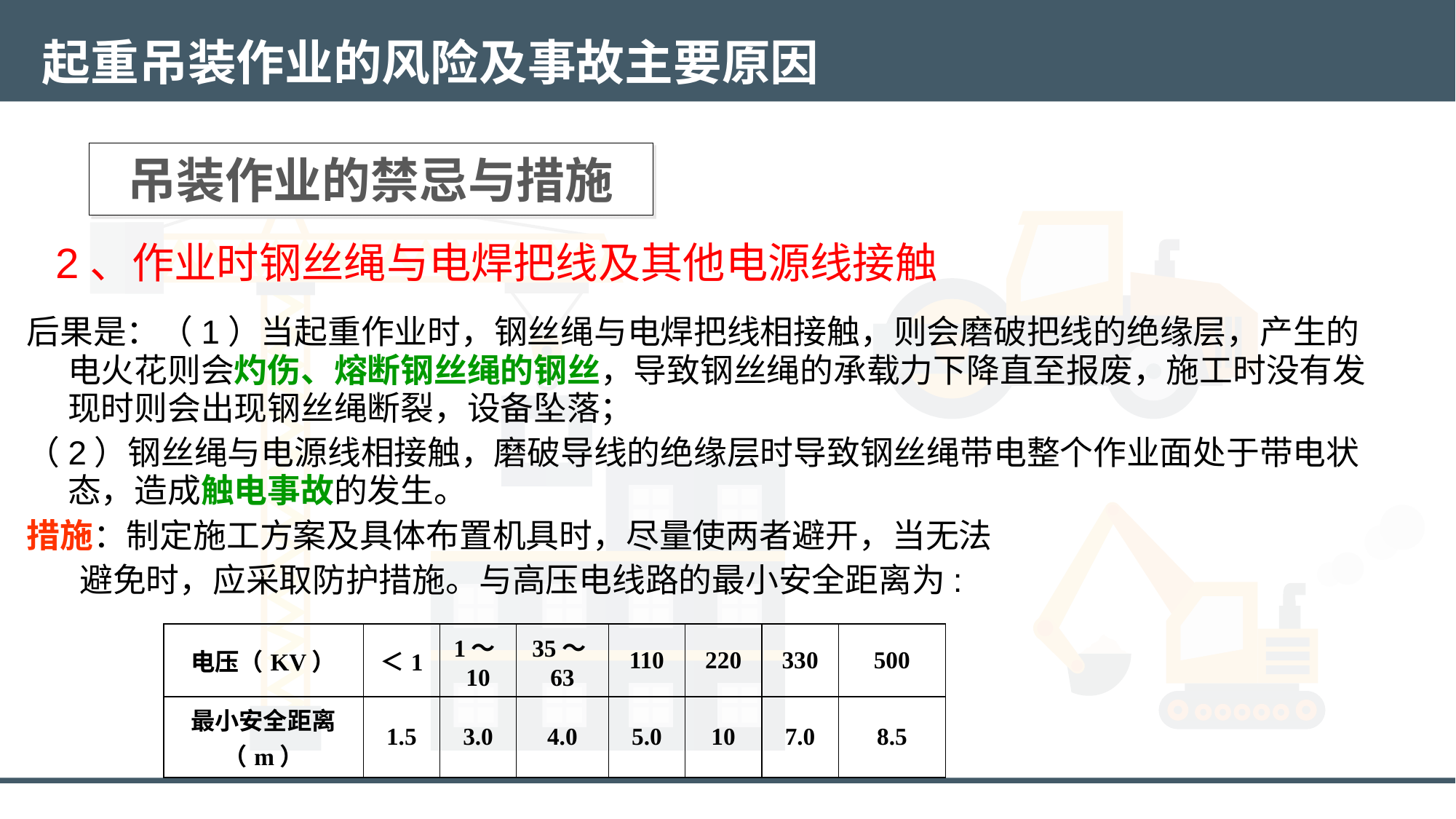

起重吊装作业的风险及事故主要原因
吊装作业的禁忌与措施
# 2、作业时钢丝绳与电焊把线及其他电源线接触
后果是：（1）当起重作业时，钢丝绳与电焊把线相接触，则会磨破把线的绝缘层，产生的电火花则会灼伤、熔断钢丝绳的钢丝，导致钢丝绳的承载力下降直至报废，施工时没有发现时则会出现钢丝绳断裂，设备坠落；
（2）钢丝绳与电源线相接触，磨破导线的绝缘层时导致钢丝绳带电整个作业面处于带电状态，造成触电事故的发生。
措施：制定施工方案及具体布置机具时，尽量使两者避开，当无法
      避免时，应采取防护措施。与高压电线路的最小安全距离为:
| 电压（KV） | ＜1 | 1～10 | 35～63 | 110 | 220 | 330 | 500 |
| --- | --- | --- | --- | --- | --- | --- | --- |
| 最小安全距离（m） | 1.5 | 3.0 | 4.0 | 5.0 | 10 | 7.0 | 8.5 |